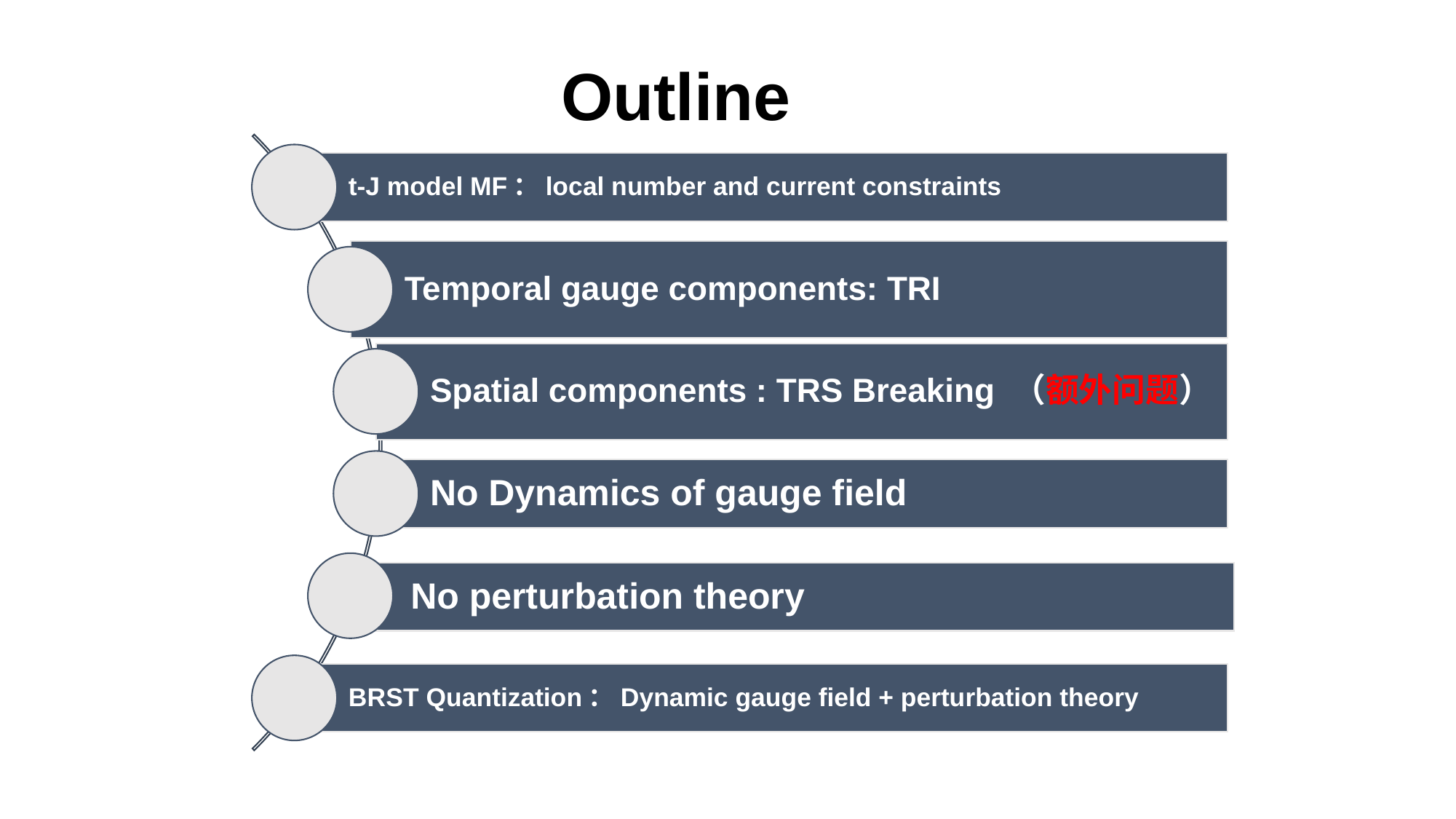

Outline
t-J model MF：local number and current constraints
Temporal gauge components: TRI
Spatial components : TRS Breaking （额外问题）
No Dynamics of gauge field
No perturbation theory
BRST Quantization：Dynamic gauge field + perturbation theory